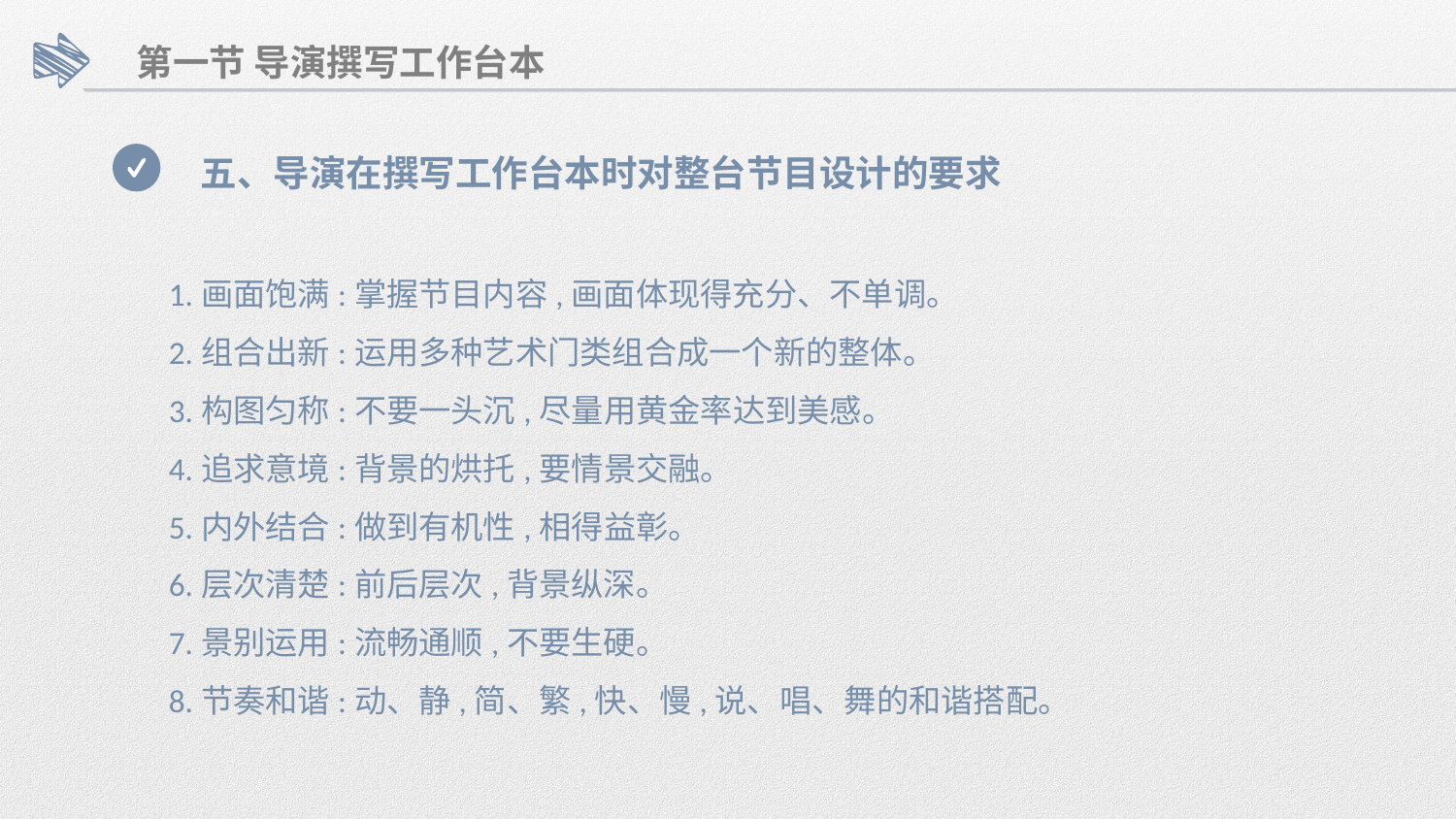

第一节 导演撰写工作台本
五、导演在撰写工作台本时对整台节目设计的要求

1.画面饱满:掌握节目内容,画面体现得充分、不单调。
2.组合出新:运用多种艺术门类组合成一个新的整体。
3.构图匀称:不要一头沉,尽量用黄金率达到美感。
4.追求意境:背景的烘托,要情景交融。
5.内外结合:做到有机性,相得益彰。
6.层次清楚:前后层次,背景纵深。
7.景别运用:流畅通顺,不要生硬。
8.节奏和谐:动、静,简、繁,快、慢,说、唱、舞的和谐搭配。